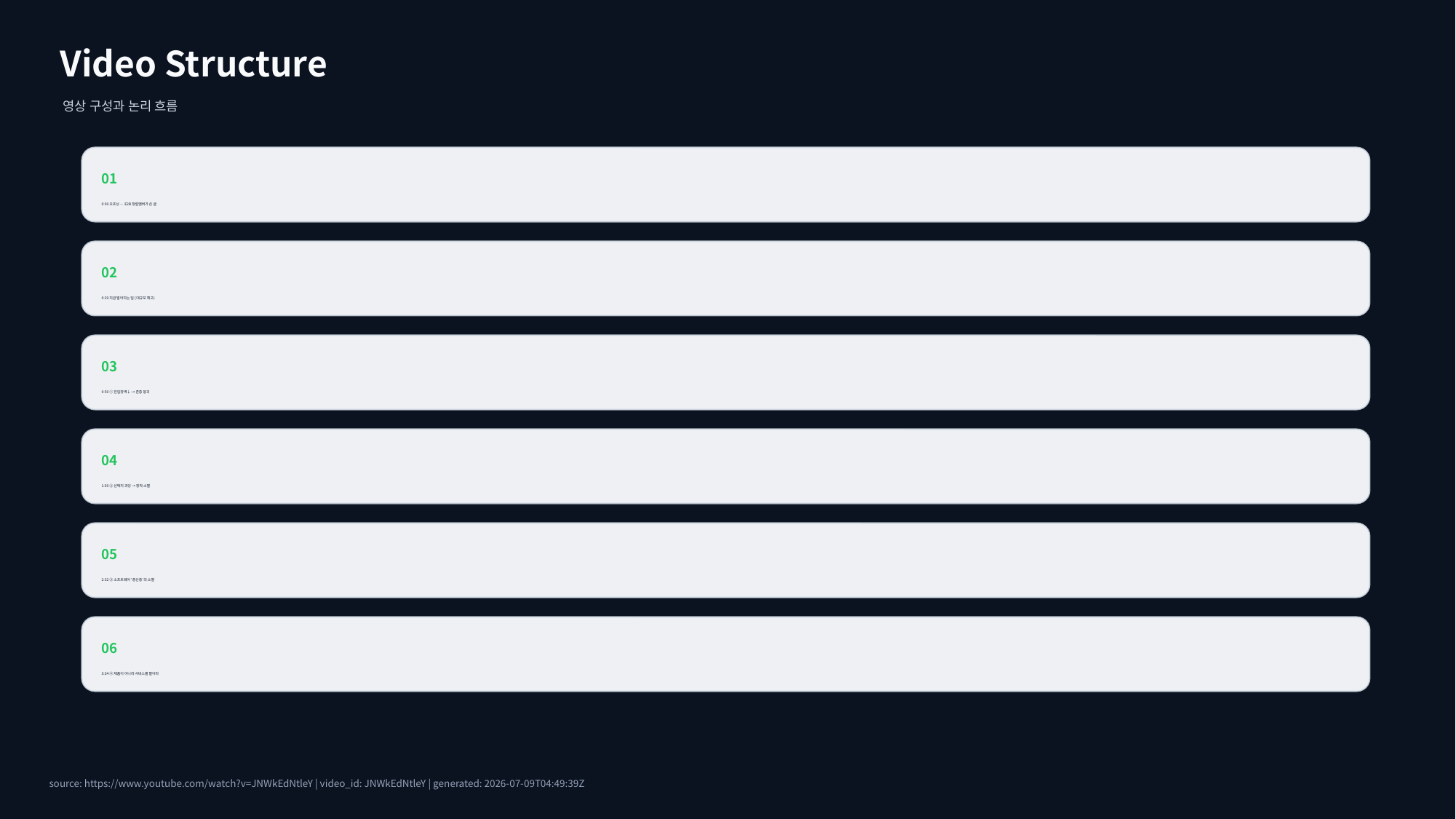

Video Structure
영상 구성과 논리 흐름

01
0:00 오프닝 — E2B 창립멤버가 쓴 글

02
0:29 지금 벌어지는 일 (대규모 해고)

03
0:50 ① 진입장벽↓ → 존중 붕괴

04
1:50 ② 선택지 과잉 → 정착 소멸

05
2:32 ③ 소프트웨어 '중산층'의 소멸

06
3:34 ④ 제품이 아니라 서비스를 팔아라
source: https://www.youtube.com/watch?v=JNWkEdNtleY | video_id: JNWkEdNtleY | generated: 2026-07-09T04:49:39Z